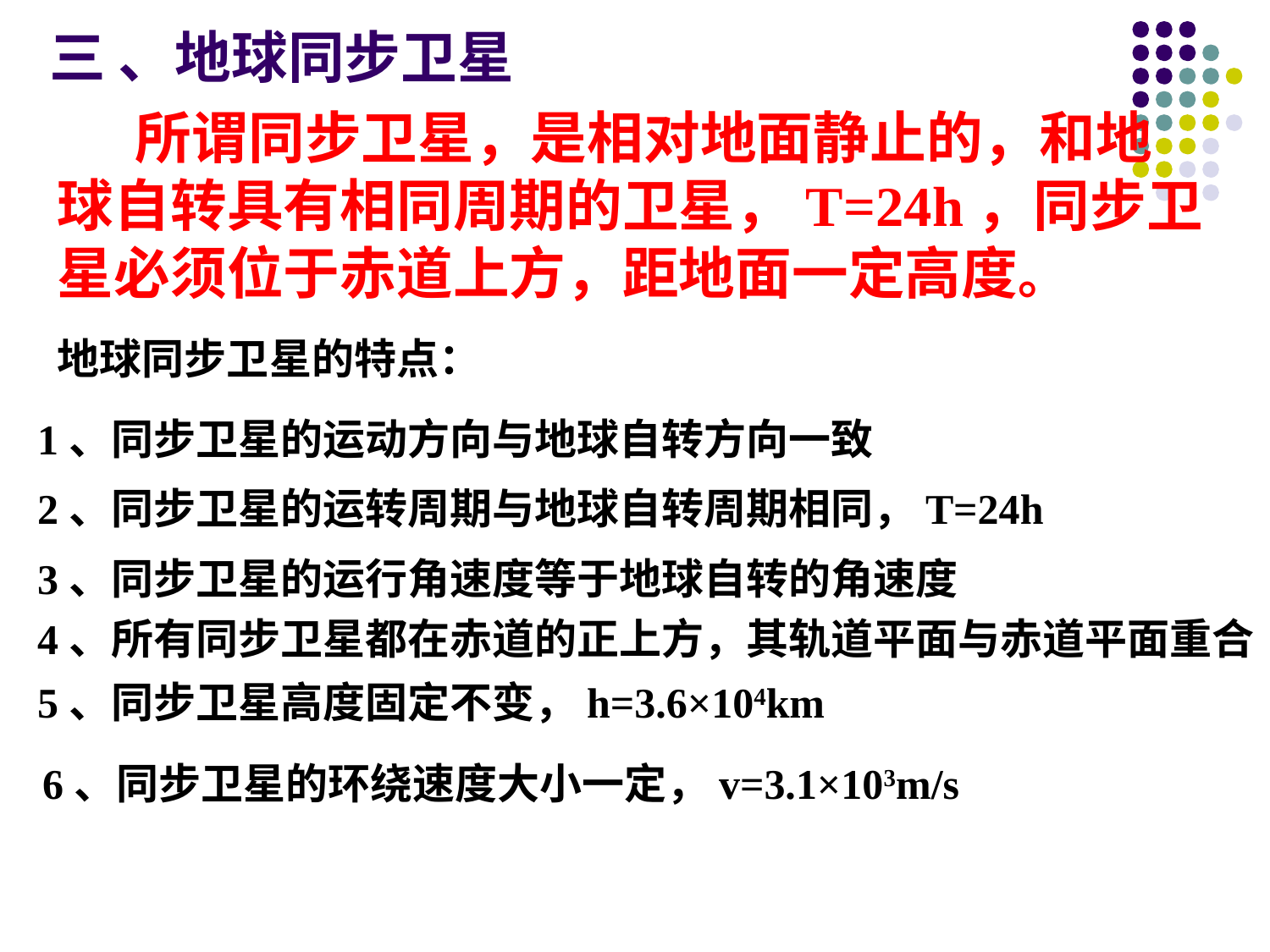

三 、地球同步卫星
     所谓同步卫星，是相对地面静止的，和地球自转具有相同周期的卫星，T=24h，同步卫星必须位于赤道上方，距地面一定高度。

地球同步卫星的特点：
1、同步卫星的运动方向与地球自转方向一致
2、同步卫星的运转周期与地球自转周期相同，T=24h
3、同步卫星的运行角速度等于地球自转的角速度
4、所有同步卫星都在赤道的正上方，其轨道平面与赤道平面重合
5、同步卫星高度固定不变，h=3.6×104km

6、同步卫星的环绕速度大小一定，v=3.1×103m/s